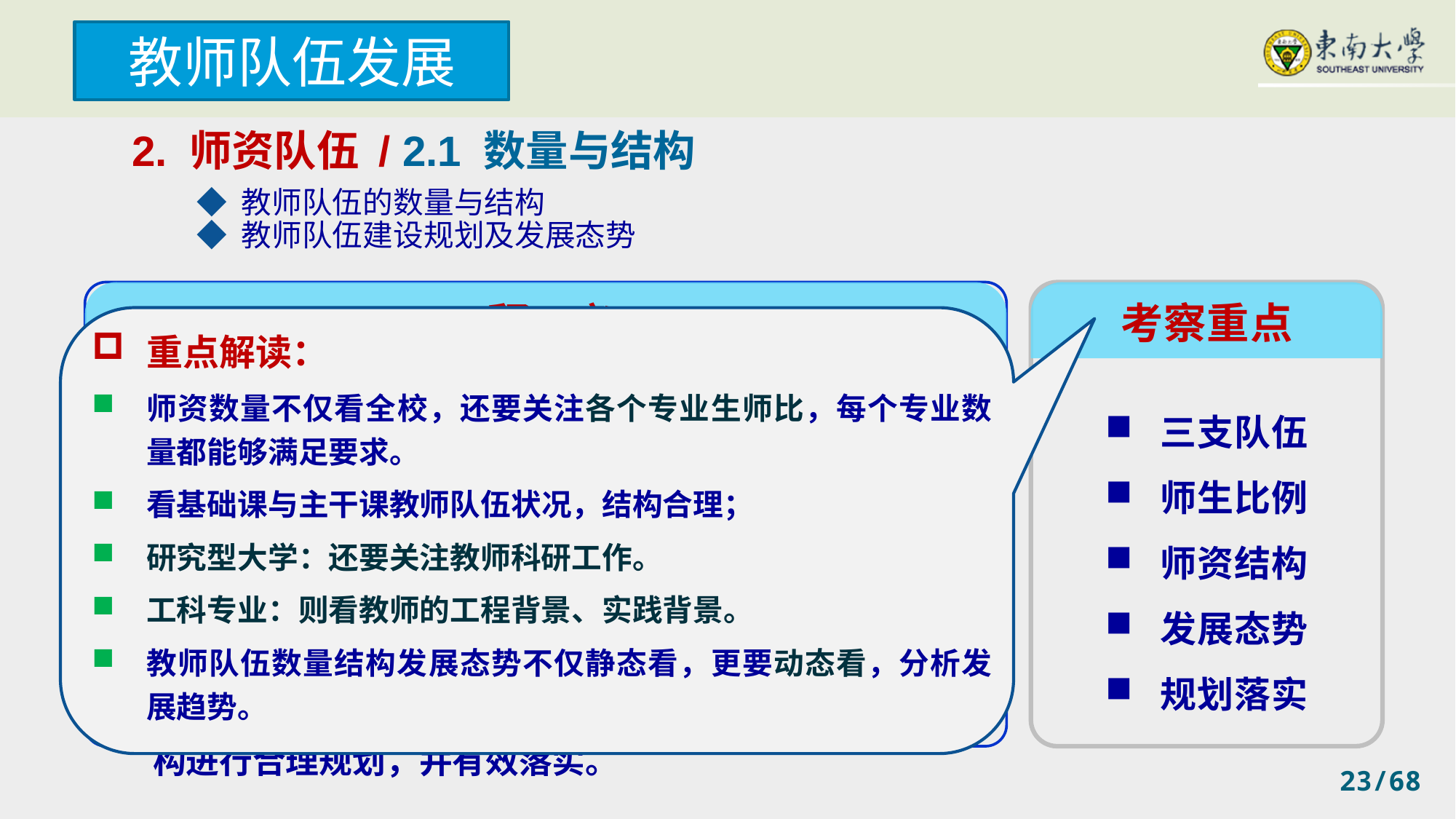

教师队伍发展
2. 师资队伍 / 2.1 数量与结构
◆ 教师队伍的数量与结构
◆ 教师队伍建设规划及发展态势

释    义
考察重点

重点解读：
师资数量不仅看全校，还要关注各个专业生师比，每个专业数量都能够满足要求。
看基础课与主干课教师队伍状况，结构合理；
研究型大学：还要关注教师科研工作。
工科专业：则看教师的工程背景、实践背景。
教师队伍数量结构发展态势不仅静态看，更要动态看，分析发展趋势。

学校专任教师、实验技术人员和教学辅助人员三支队伍的数量要满足教学要求。
师资队伍在年龄学历、专业技术职务等方面结构合理，符合学校定位，适应教学需要，适应专业和学科发展的需要。
学校制定了师资队伍建设规划，根据需要对人员数量与结构进行合理规划，并有效落实。
三支队伍
师生比例
师资结构
发展态势
规划落实